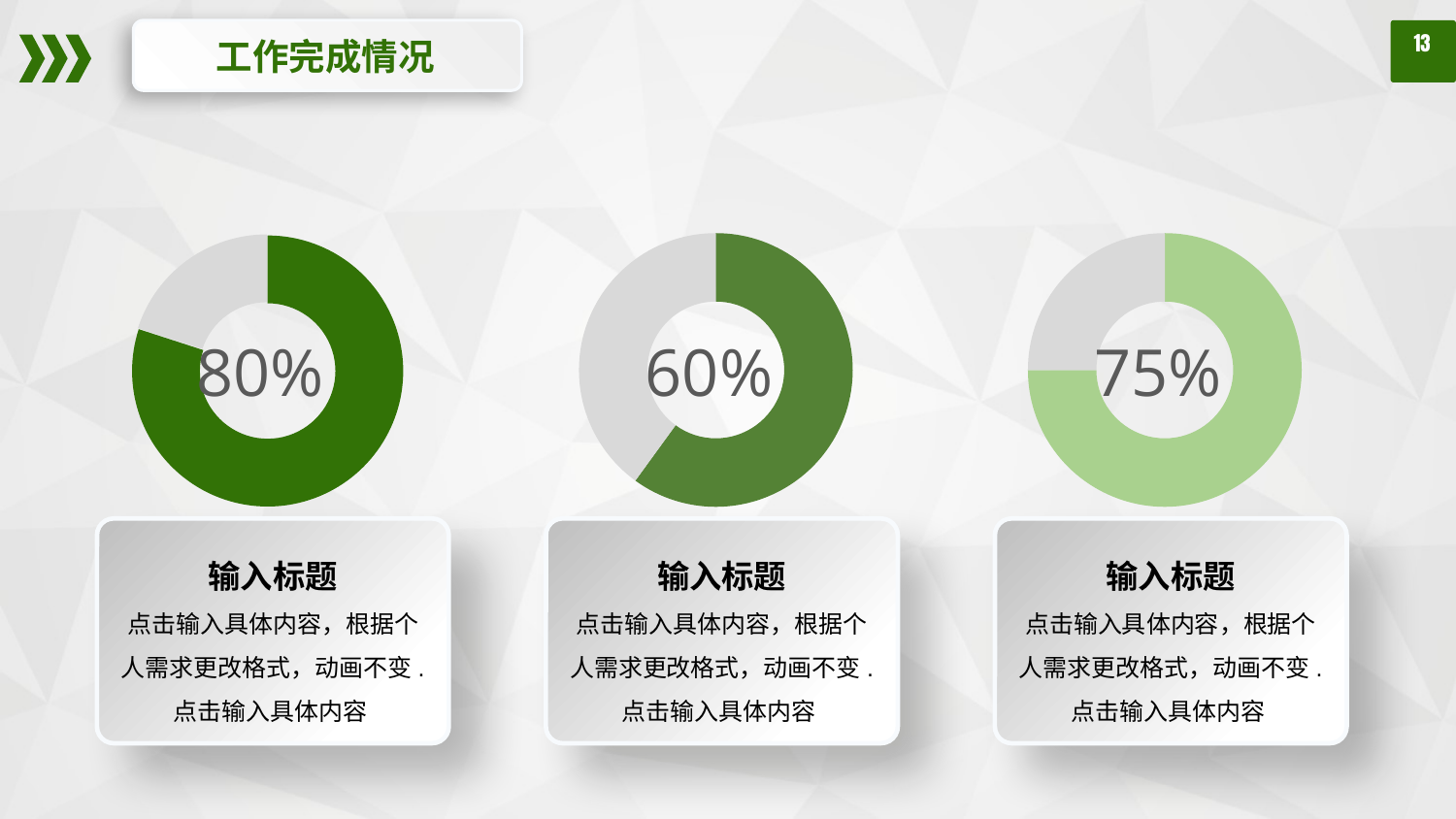

工作完成情况
13

### Chart

| Category | Sales |
|---|---|
| 1st Qtr | 8.0 |
| 2nd Qtr | 2.0 |
80%

### Chart

| Category | Sales |
|---|---|
| 1st Qtr | 6.0 |
| 2nd Qtr | 4.0 |
60%

### Chart

| Category | Sales |
|---|---|
| 1st Qtr | 7.5 |
| 2nd Qtr | 2.5 |
75%
输入标题
点击输入具体内容，根据个人需求更改格式，动画不变. 点击输入具体内容
输入标题
点击输入具体内容，根据个人需求更改格式，动画不变. 点击输入具体内容
输入标题
点击输入具体内容，根据个人需求更改格式，动画不变. 点击输入具体内容